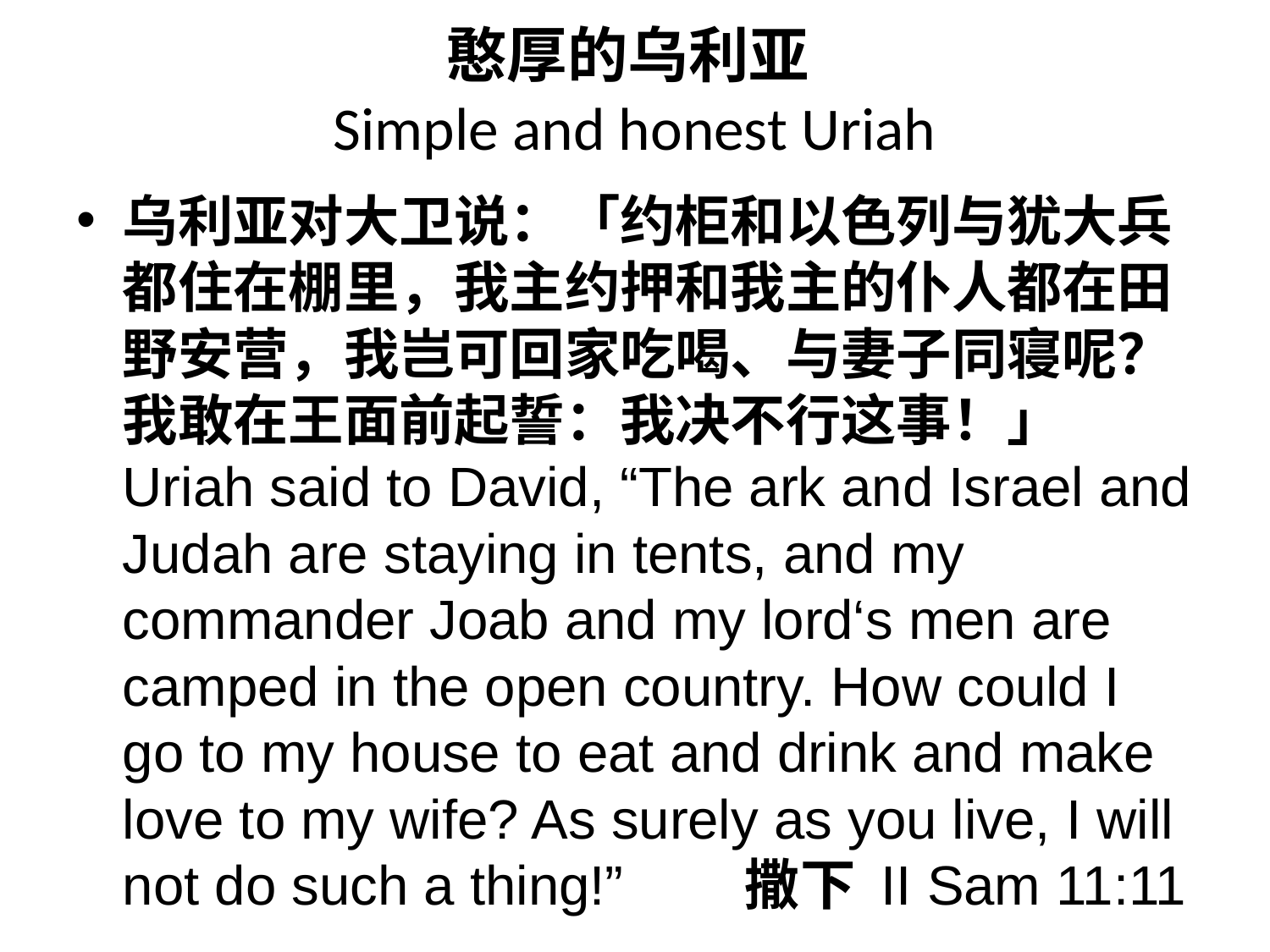

# 憨厚的乌利亚 Simple and honest Uriah
乌利亚对大卫说：「约柜和以色列与犹大兵都住在棚里，我主约押和我主的仆人都在田野安营，我岂可回家吃喝、与妻子同寝呢？我敢在王面前起誓：我决不行这事！」 Uriah said to David, “The ark and Israel and Judah are staying in tents, and my commander Joab and my lord‘s men are camped in the open country. How could I go to my house to eat and drink and make love to my wife? As surely as you live, I will not do such a thing!” 				撒下 II Sam 11:11